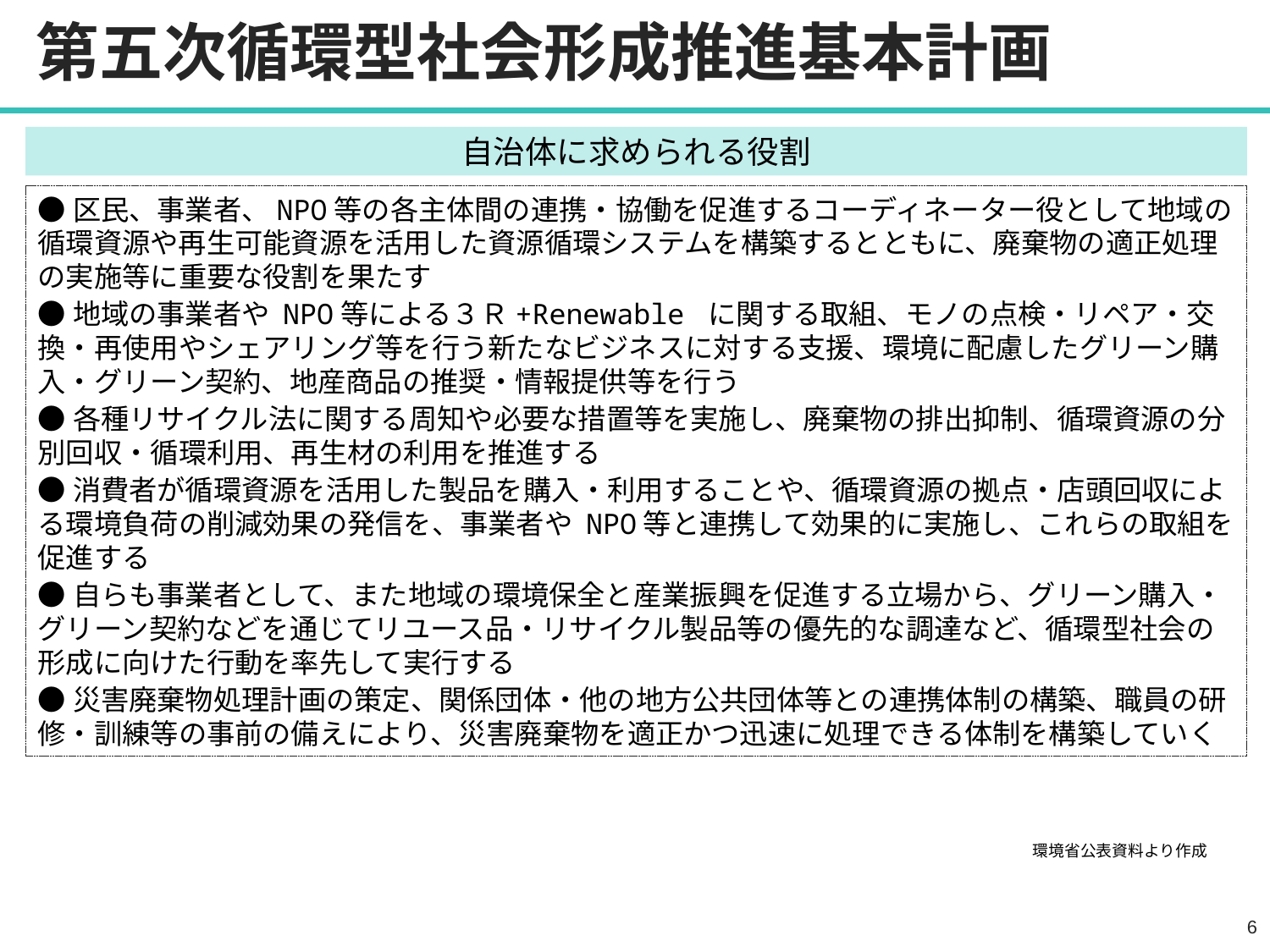

# 第五次循環型社会形成推進基本計画
自治体に求められる役割
●区民、事業者、NPO等の各主体間の連携・協働を促進するコーディネーター役として地域の循環資源や再生可能資源を活用した資源循環システムを構築するとともに、廃棄物の適正処理の実施等に重要な役割を果たす
●地域の事業者や NPO等による３Ｒ+Renewable に関する取組、モノの点検・リペア・交換・再使用やシェアリング等を行う新たなビジネスに対する支援、環境に配慮したグリーン購入・グリーン契約、地産商品の推奨・情報提供等を行う
●各種リサイクル法に関する周知や必要な措置等を実施し、廃棄物の排出抑制、循環資源の分別回収・循環利用、再生材の利用を推進する
●消費者が循環資源を活用した製品を購入・利用することや、循環資源の拠点・店頭回収による環境負荷の削減効果の発信を、事業者や NPO等と連携して効果的に実施し、これらの取組を促進する
●自らも事業者として、また地域の環境保全と産業振興を促進する立場から、グリーン購入・グリーン契約などを通じてリユース品・リサイクル製品等の優先的な調達など、循環型社会の形成に向けた行動を率先して実行する
●災害廃棄物処理計画の策定、関係団体・他の地方公共団体等との連携体制の構築、職員の研修・訓練等の事前の備えにより、災害廃棄物を適正かつ迅速に処理できる体制を構築していく
環境省公表資料より作成
6